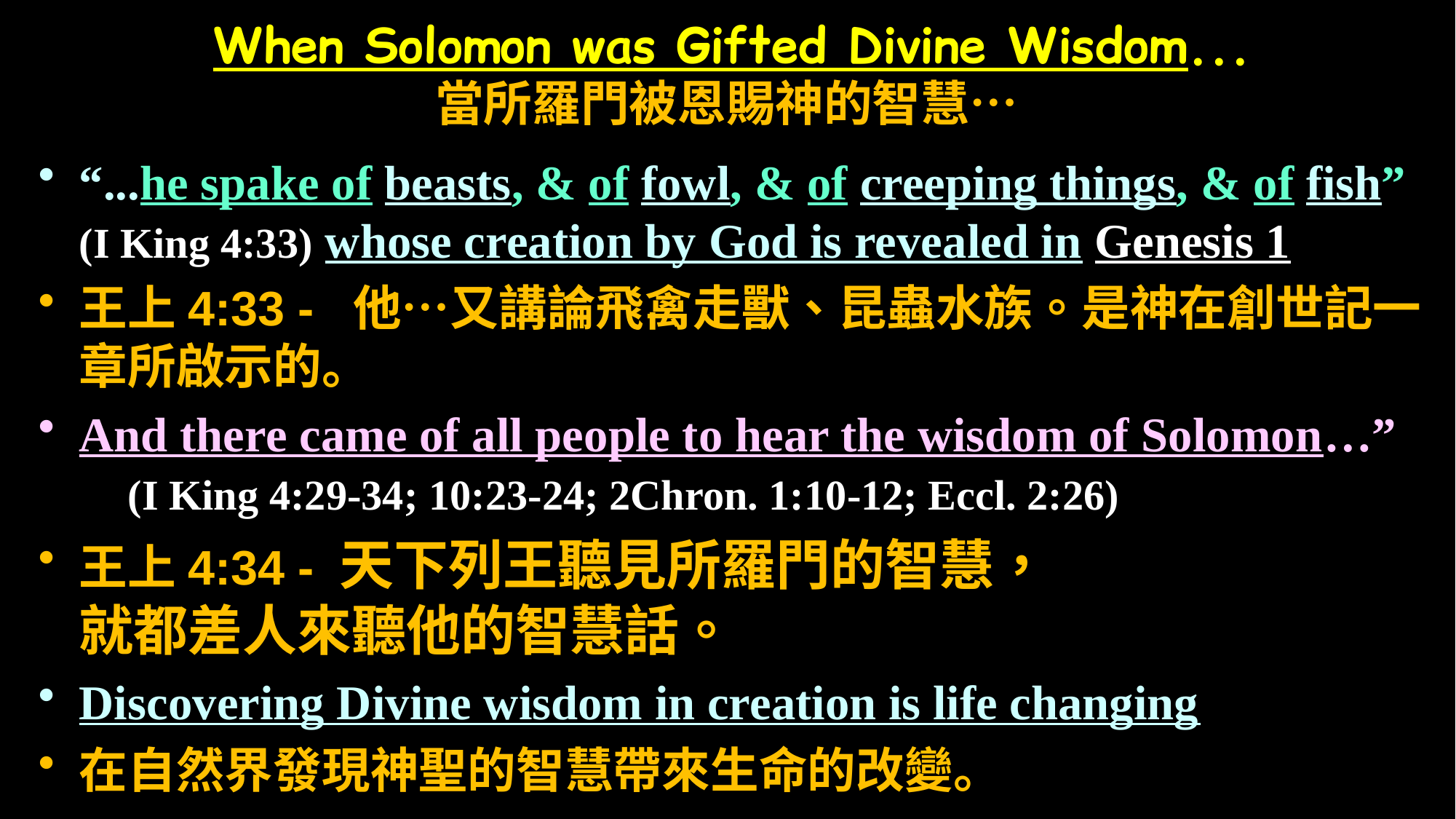

# When Solomon was Gifted Divine Wisdom... 當所羅門被恩賜神的智慧…
“...he spake of beasts, & of fowl, & of creeping things, & of fish” (I King 4:33) whose creation by God is revealed in Genesis 1
王上4:33 -  他…又講論飛禽走獸、昆蟲水族。是神在創世記一章所啟示的。
And there came of all people to hear the wisdom of Solomon…”       (I King 4:29-34; 10:23-24; 2Chron. 1:10-12; Eccl. 2:26)
王上4:34 - 天下列王聽見所羅門的智慧，				就都差人來聽他的智慧話。
Discovering Divine wisdom in creation is life changing
在自然界發現神聖的智慧帶來生命的改變。